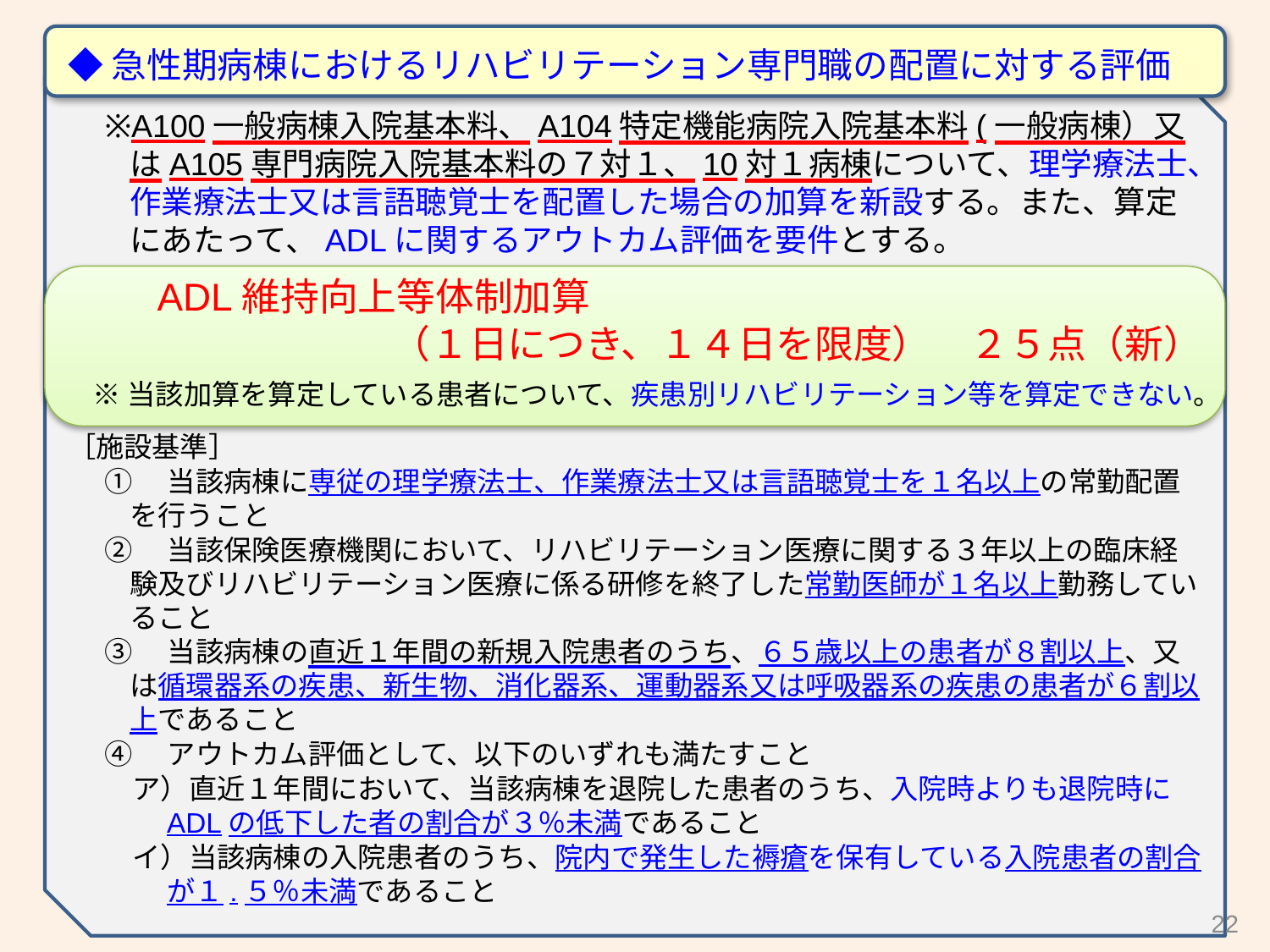

◆急性期病棟におけるリハビリテーション専門職の配置に対する評価
※A100一般病棟入院基本料、A104特定機能病院入院基本料(一般病棟）又はA105専門病院入院基本料の７対１、10対１病棟について、理学療法士、作業療法士又は言語聴覚士を配置した場合の加算を新設する。また、算定にあたって、ADLに関するアウトカム評価を要件とする。
　ADL維持向上等体制加算
（１日につき、１４日を限度）　２５点（新）
※当該加算を算定している患者について、疾患別リハビリテーション等を算定できない。

［施設基準］
①　当該病棟に専従の理学療法士、作業療法士又は言語聴覚士を１名以上の常勤配置を行うこと
②　当該保険医療機関において、リハビリテーション医療に関する３年以上の臨床経験及びリハビリテーション医療に係る研修を終了した常勤医師が１名以上勤務していること
③　当該病棟の直近１年間の新規入院患者のうち、６５歳以上の患者が８割以上、又は循環器系の疾患、新生物、消化器系、運動器系又は呼吸器系の疾患の患者が６割以上であること
④　アウトカム評価として、以下のいずれも満たすこと
　ア）直近１年間において、当該病棟を退院した患者のうち、入院時よりも退院時にADLの低下した者の割合が３％未満であること
　イ）当該病棟の入院患者のうち、院内で発生した褥瘡を保有している入院患者の割合が１.５％未満であること

22